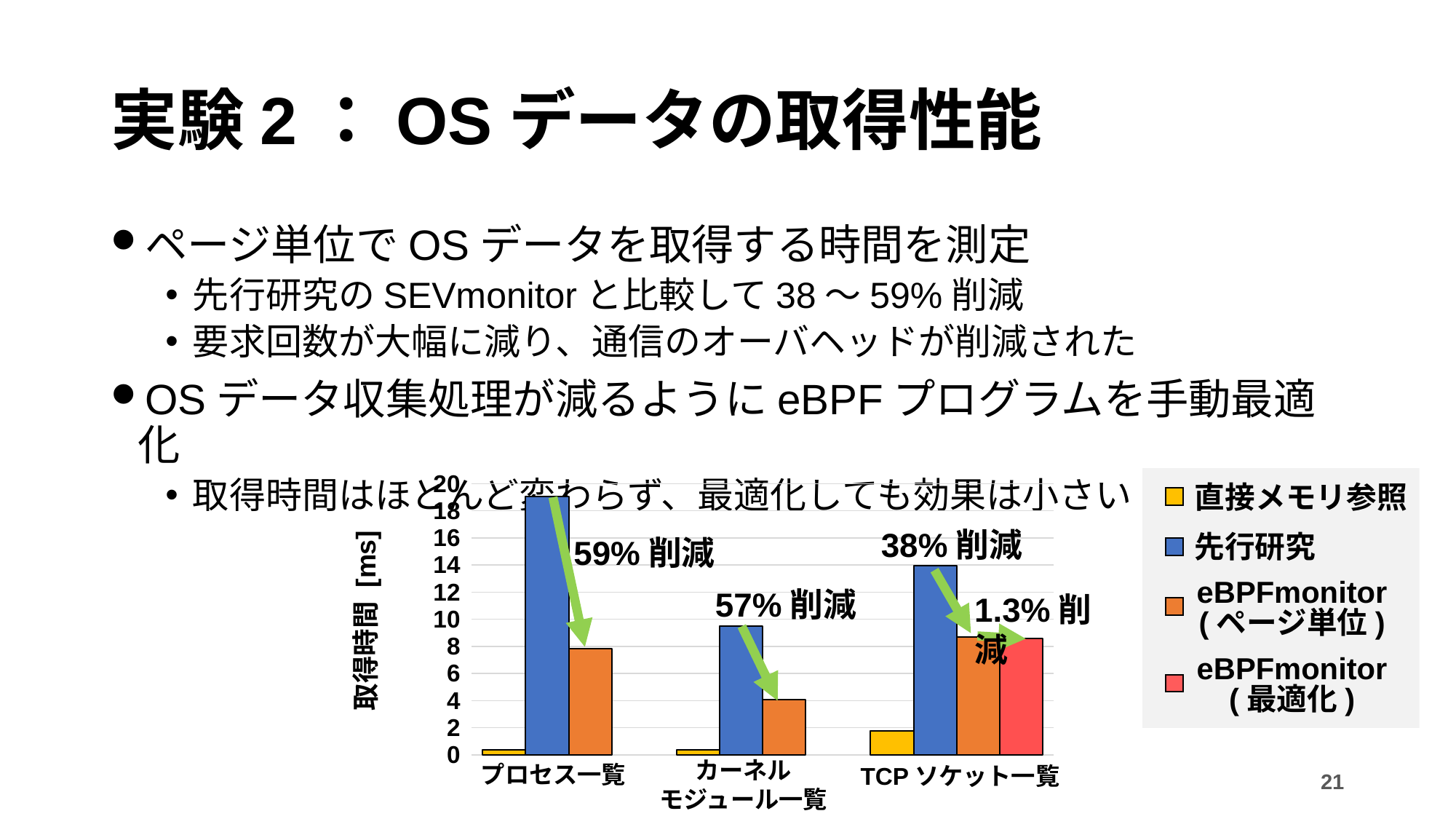

# 実験2：OSデータの取得性能
ページ単位でOSデータを取得する時間を測定
先行研究のSEVmonitorと比較して38〜59%削減
要求回数が大幅に減り、通信のオーバヘッドが削減された
OSデータ収集処理が減るようにeBPFプログラムを手動最適化
取得時間はほとんど変わらず、最適化しても効果は小さい

### Chart

| Category | 直接メモリ参照 | SEVmonitor | eBPFmonitor
（ページ単位） | eBPFmonitor
（最適化） |
|---|---|---|---|---|
| プロセス一覧 | 0.35945417000000013 | 19.05704631 | 7.808937580000004 | None |
| カーネルモジュール一覧 | 0.3907719600000003 | 9.512313200000003 | 4.061345090000001 | None |
| TCPソケット一覧 | 1.7512909100000003 | 13.974911129999999 | 8.697971220000001 | 8.58397731 |
直接メモリ参照

38%削減
先行研究
59%削減

eBPFmonitor
57%削減
1.3%削減

(ページ単位)
eBPFmonitor
(最適化)

カーネル
モジュール一覧
プロセス一覧
TCPソケット一覧
21